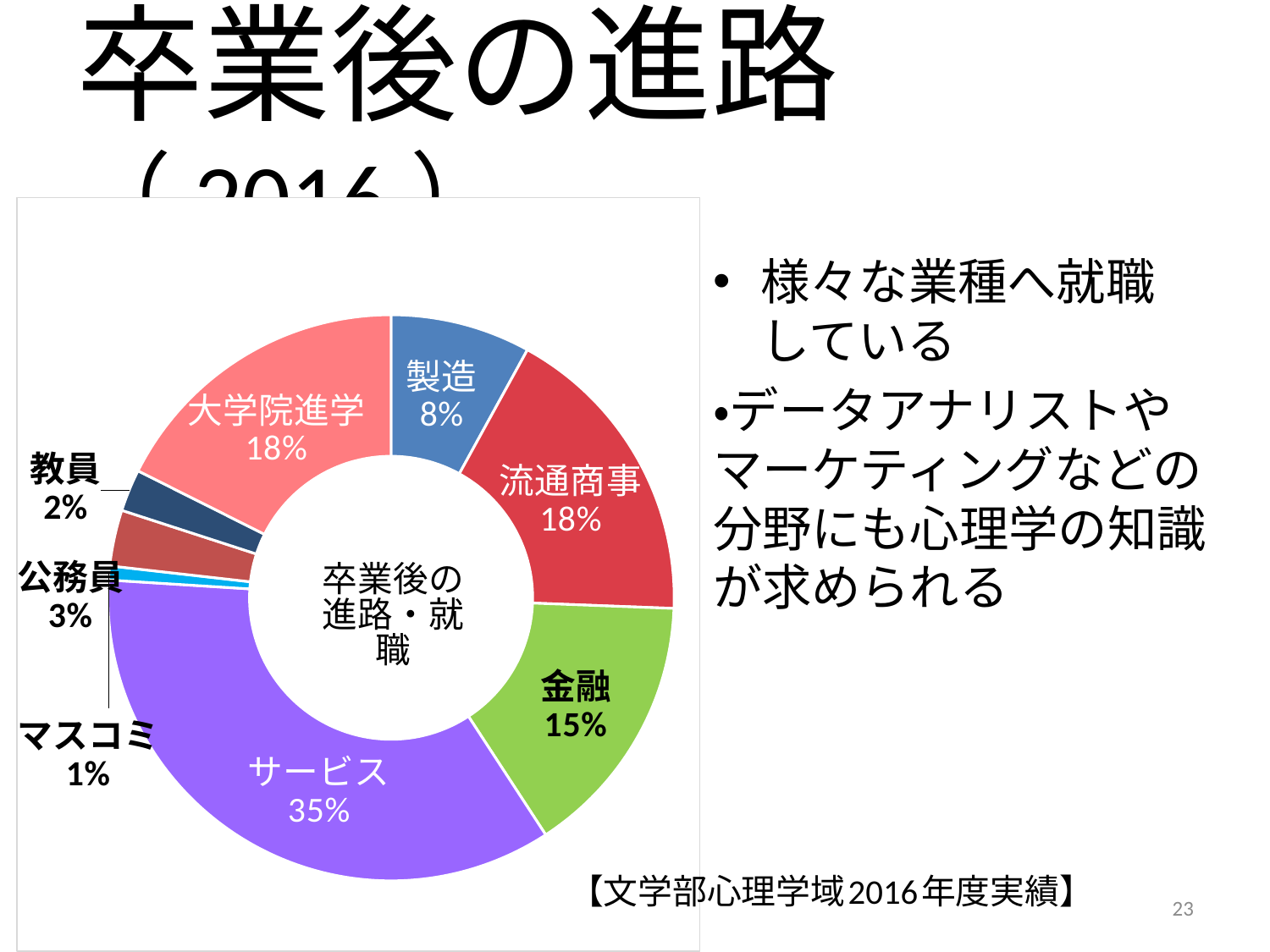

# 卒業後の進路（2016）

### Chart

| Category | 文学部心理学専攻 |
|---|---|
| 製造 | 10.0 |
| 流通商事 | 22.0 |
| 金融 | 19.0 |
| サービス | 44.0 |
| マスコミ | 1.0 |
| 公務員 | 4.0 |
| 教員 | 3.0 |
| 大学院進学 | 22.0 |
様々な業種へ就職　している
・データアナリストやマーケティングなどの分野にも心理学の知識が求められる
【文学部心理学域2016年度実績】
23